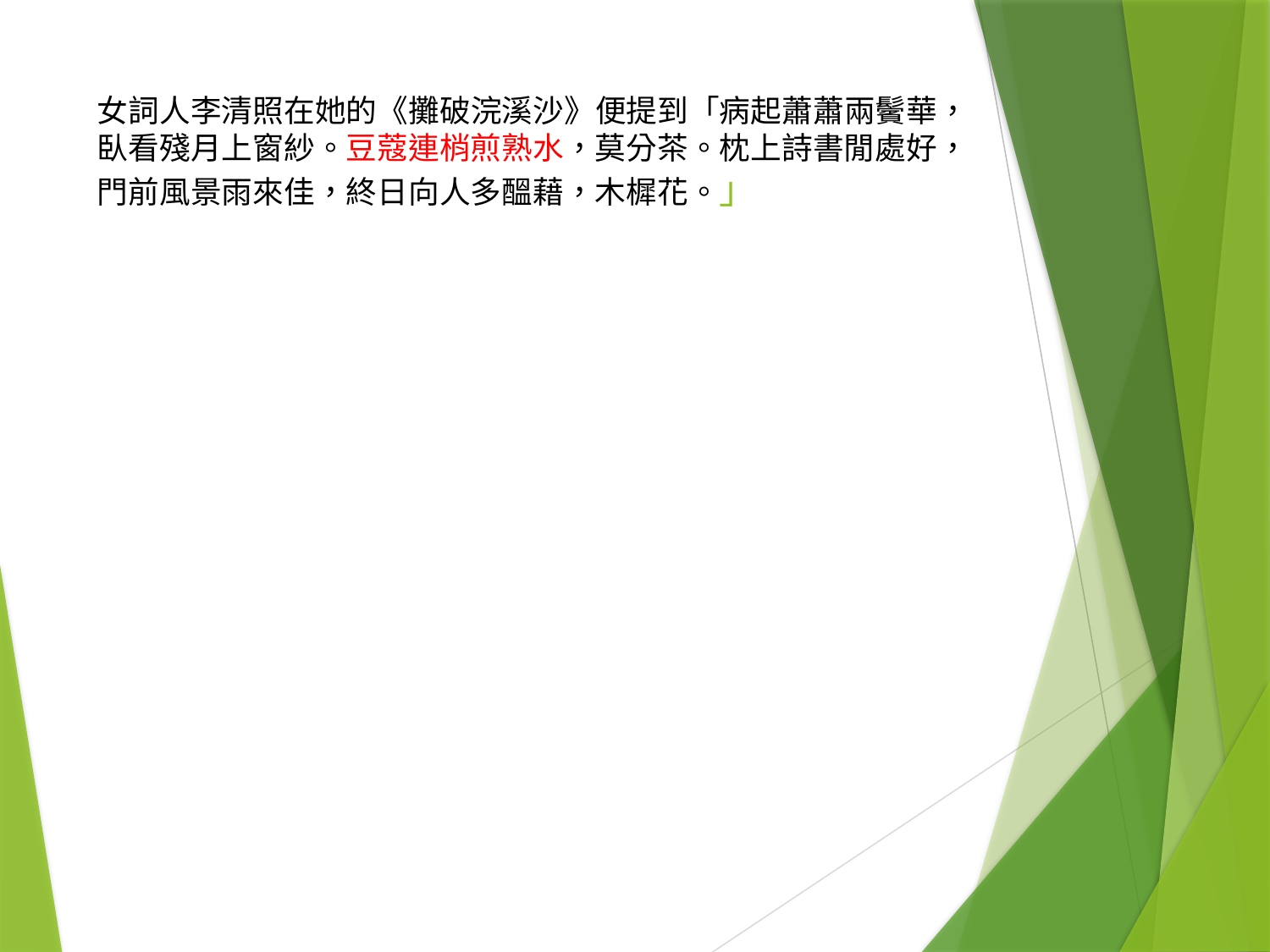

# 女詞人李清照在她的《攤破浣溪沙》便提到「病起蕭蕭兩鬢華，臥看殘月上窗紗。豆蔻連梢煎熟水，莫分茶。枕上詩書閒處好，門前風景雨來佳，終日向人多醞藉，木樨花。」